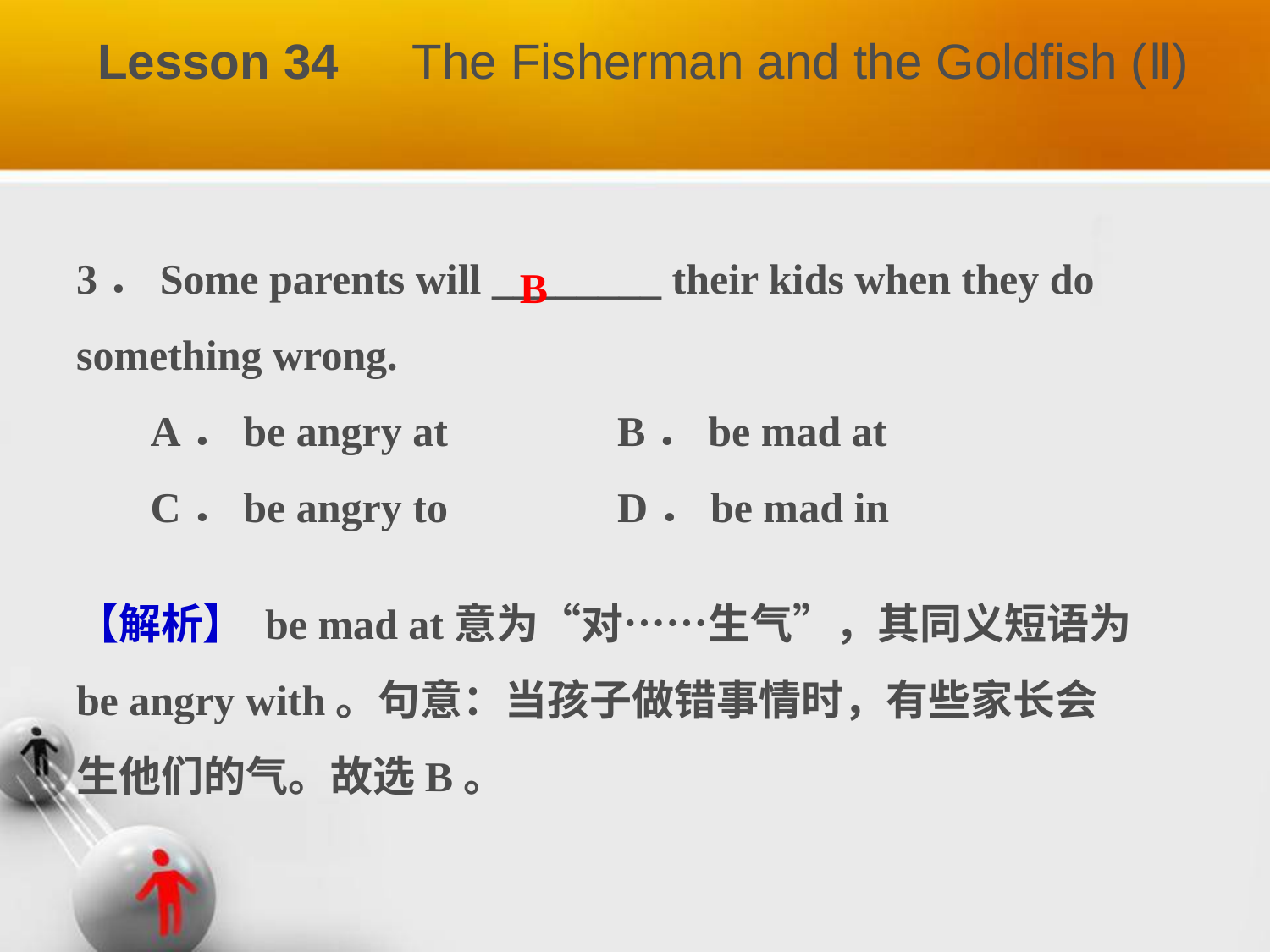

Lesson 34　The Fisherman and the Goldfish (Ⅱ)
3．Some parents will ________ their kids when they do something wrong.
       A．be angry at                B．be mad at
       C．be angry to                D．be mad in
B
【解析】 be mad at意为“对……生气”，其同义短语为be angry with。句意：当孩子做错事情时，有些家长会生他们的气。故选B。